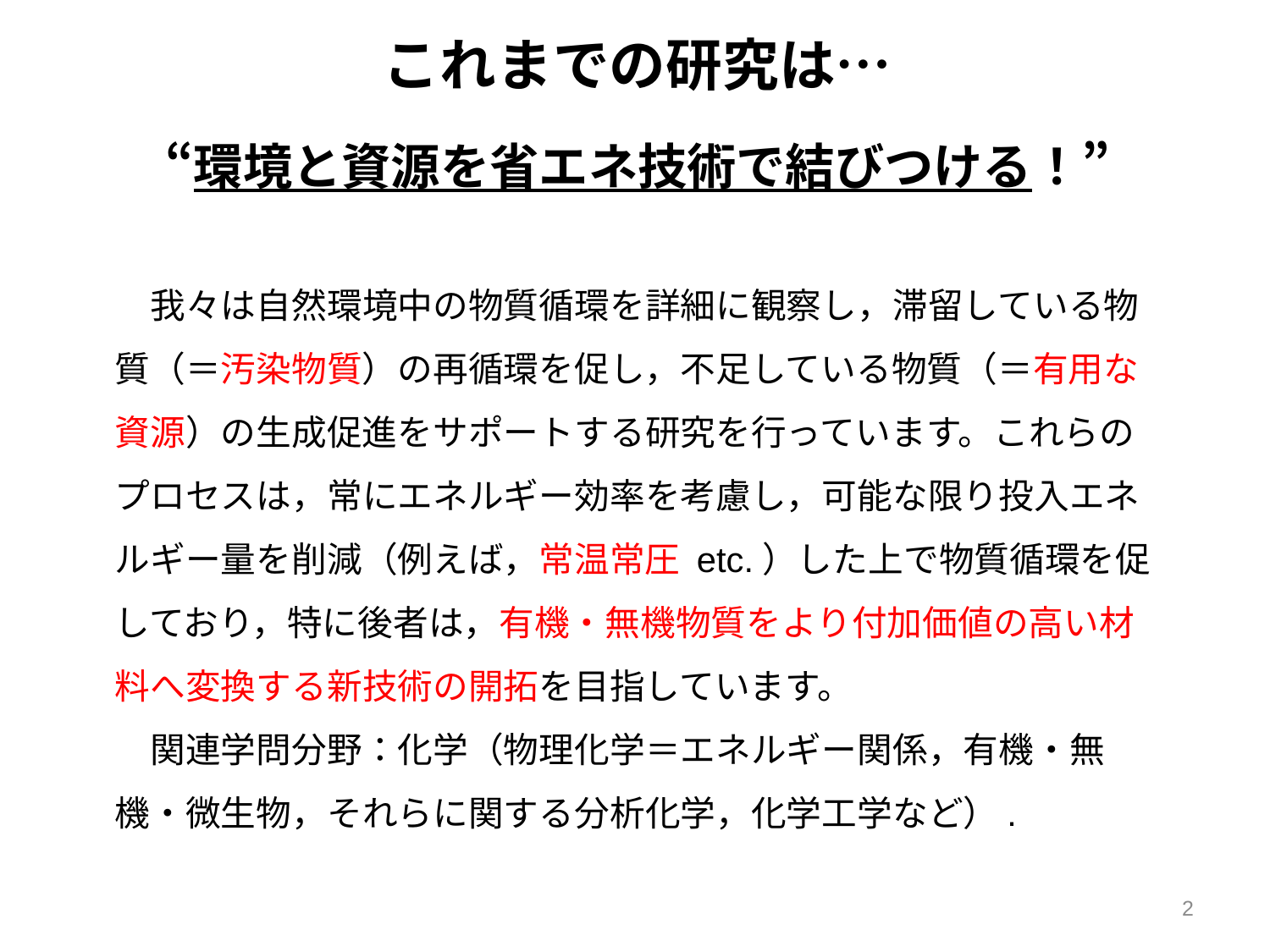

これまでの研究は…
“環境と資源を省エネ技術で結びつける！”
# 我々は自然環境中の物質循環を詳細に観察し，滞留している物質（＝汚染物質）の再循環を促し，不足している物質（＝有用な資源）の生成促進をサポートする研究を行っています。これらのプロセスは，常にエネルギー効率を考慮し，可能な限り投入エネルギー量を削減（例えば，常温常圧 etc.）した上で物質循環を促しており，特に後者は，有機・無機物質をより付加価値の高い材料へ変換する新技術の開拓を目指しています。 　関連学問分野：化学（物理化学＝エネルギー関係，有機・無機・微生物，それらに関する分析化学，化学工学など）.
2